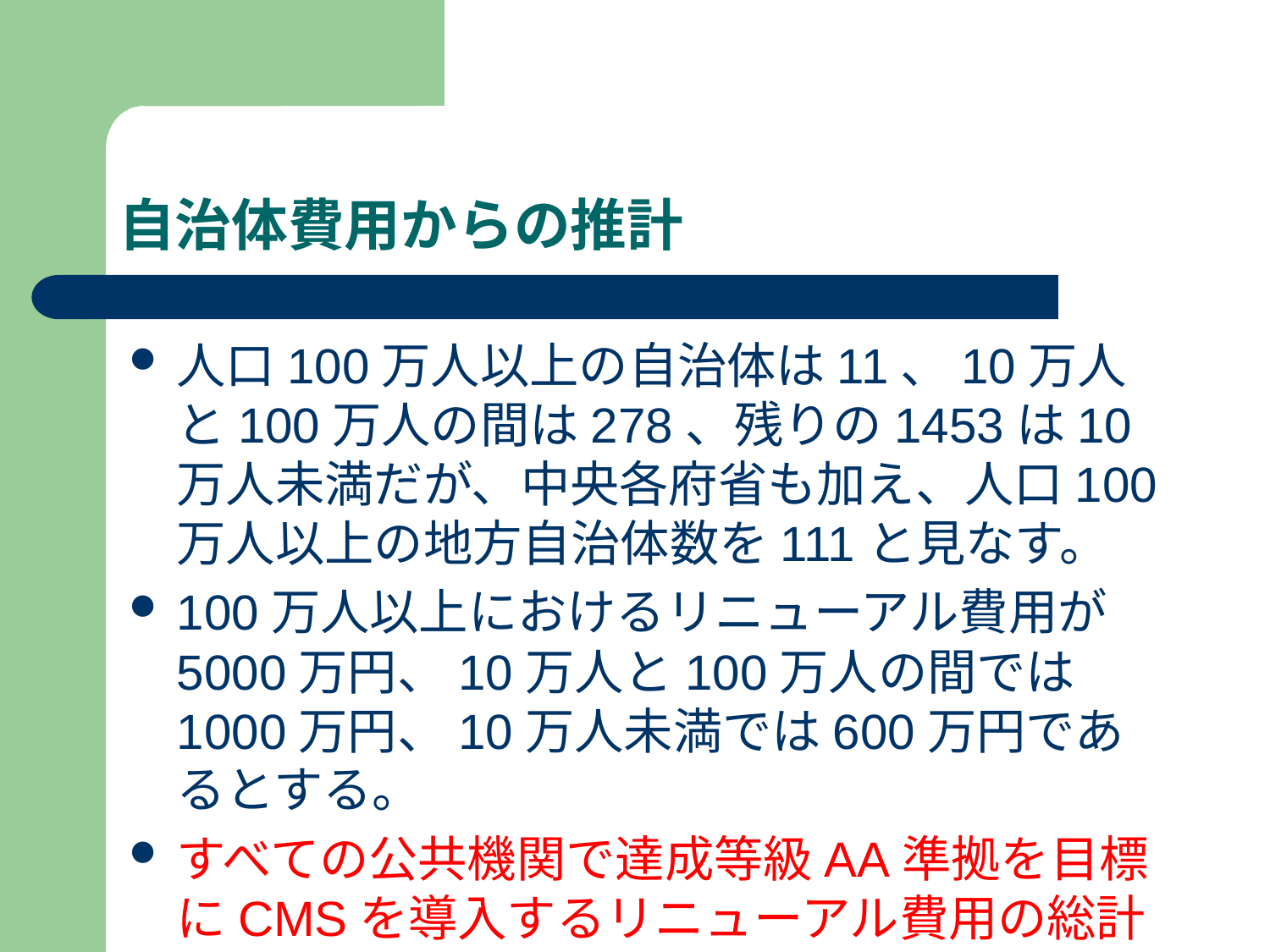

# 自治体費用からの推計
人口100万人以上の自治体は11、10万人と100万人の間は278、残りの1453は10万人未満だが、中央各府省も加え、人口100万人以上の地方自治体数を111と見なす。
100万人以上におけるリニューアル費用が5000万円、10万人と100万人の間では1000万円、10万人未満では600万円であるとする。
すべての公共機関で達成等級AA準拠を目標にCMSを導入するリニューアル費用の総計は、170億円。